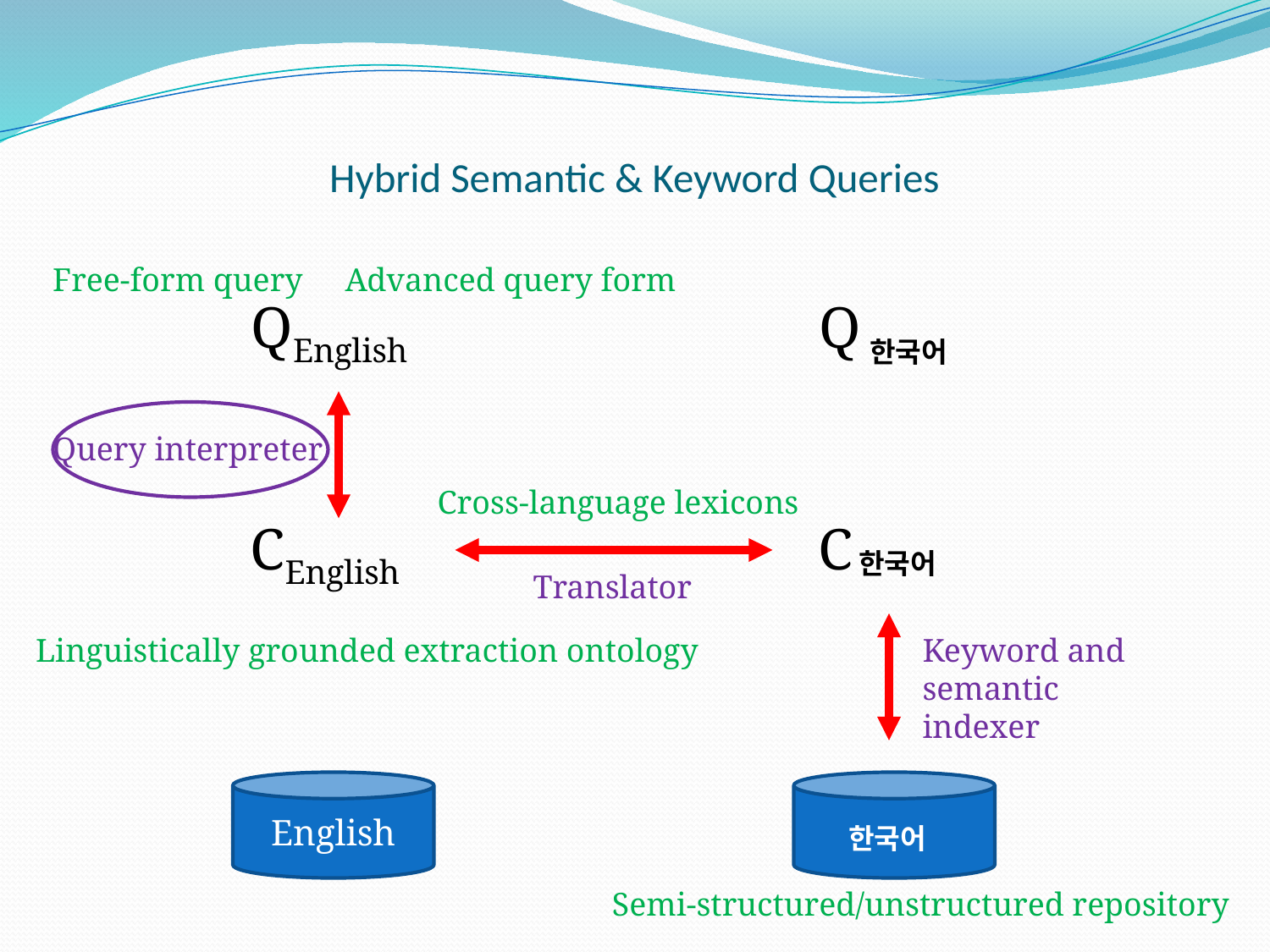

# Hybrid Semantic & Keyword Queries
Free-form query
Advanced query form
QEnglish
Q
한국어

Query interpreter
Cross-language lexicons
CEnglish
C
한국어
Translator
Linguistically grounded extraction ontology
Keyword and semantic indexer
English

한국어
Semi-structured/unstructured repository